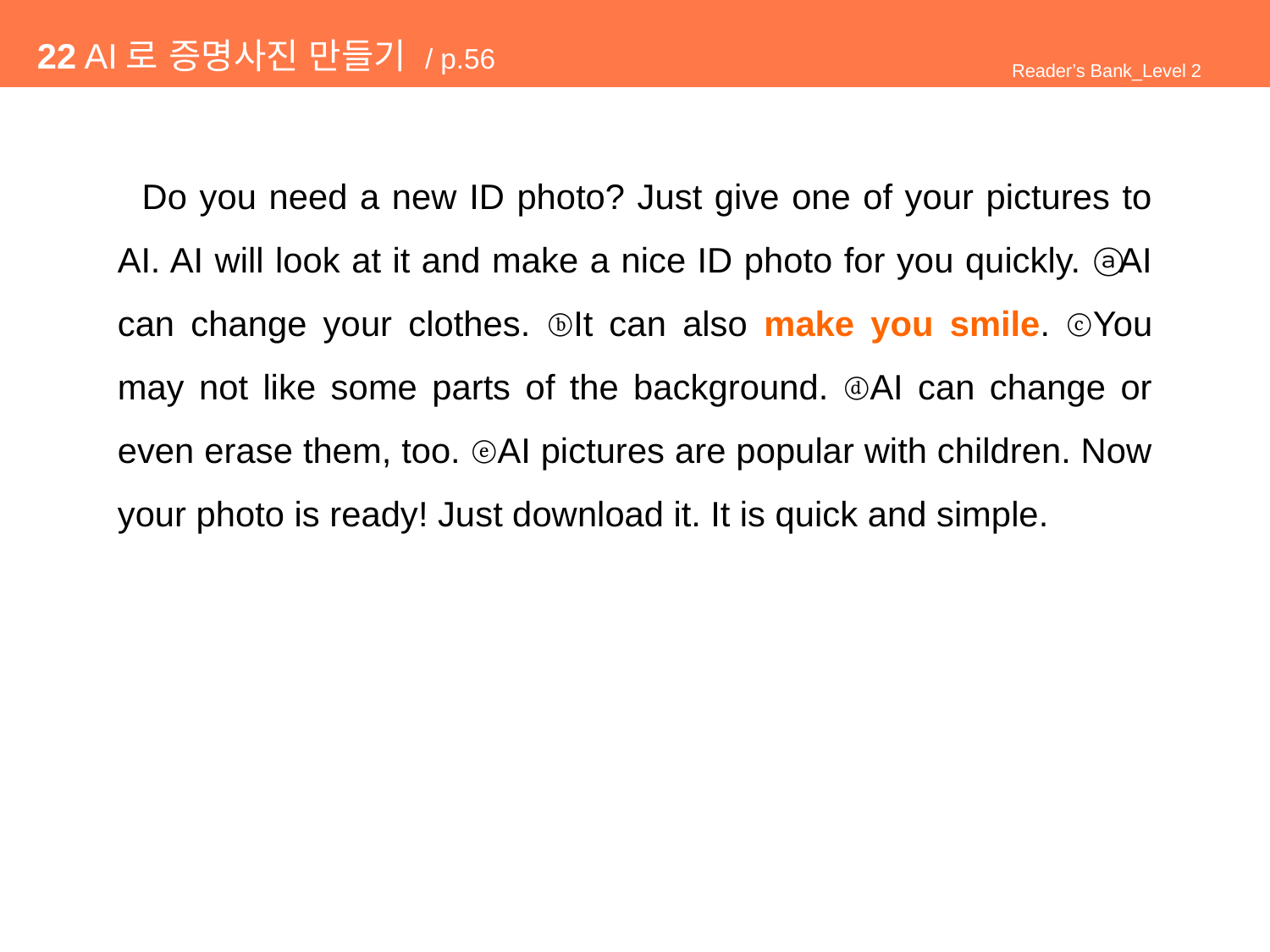

# 22 AI로 증명사진 만들기 / p.56
Reader’s Bank_Level 2

  Do you need a new ID photo? Just give one of your pictures to AI. AI will look at it and make a nice ID photo for you quickly. ⓐAI can change your clothes. ⓑIt can also make you smile. ⓒYou may not like some parts of the background. ⓓAI can change or even erase them, too. ⓔAI pictures are popular with children. Now your photo is ready! Just download it. It is quick and simple.